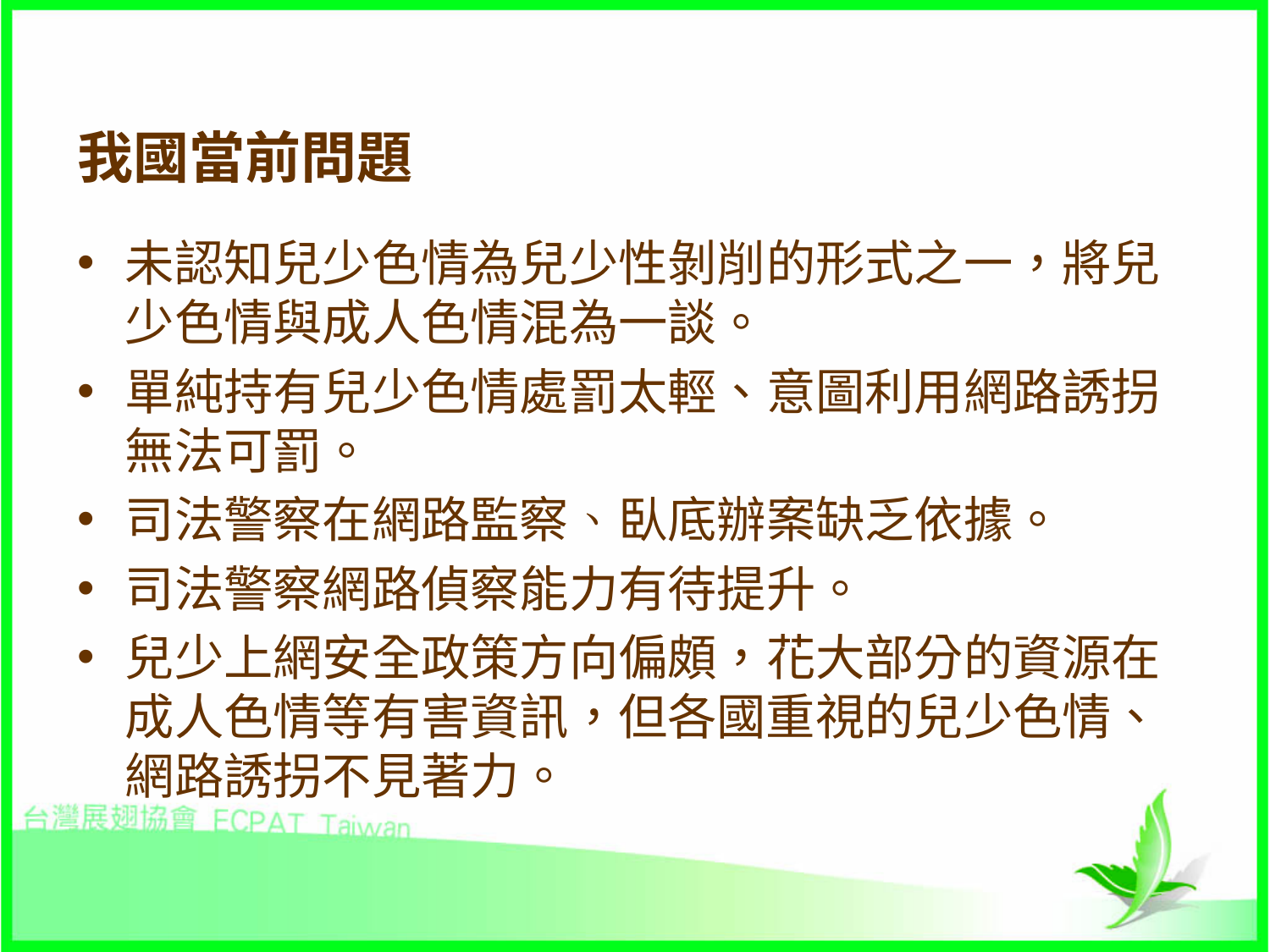

# 我國當前問題
未認知兒少色情為兒少性剝削的形式之一，將兒少色情與成人色情混為一談。
單純持有兒少色情處罰太輕、意圖利用網路誘拐無法可罰。
司法警察在網路監察、臥底辦案缺乏依據。
司法警察網路偵察能力有待提升。
兒少上網安全政策方向偏頗，花大部分的資源在成人色情等有害資訊，但各國重視的兒少色情、網路誘拐不見著力。